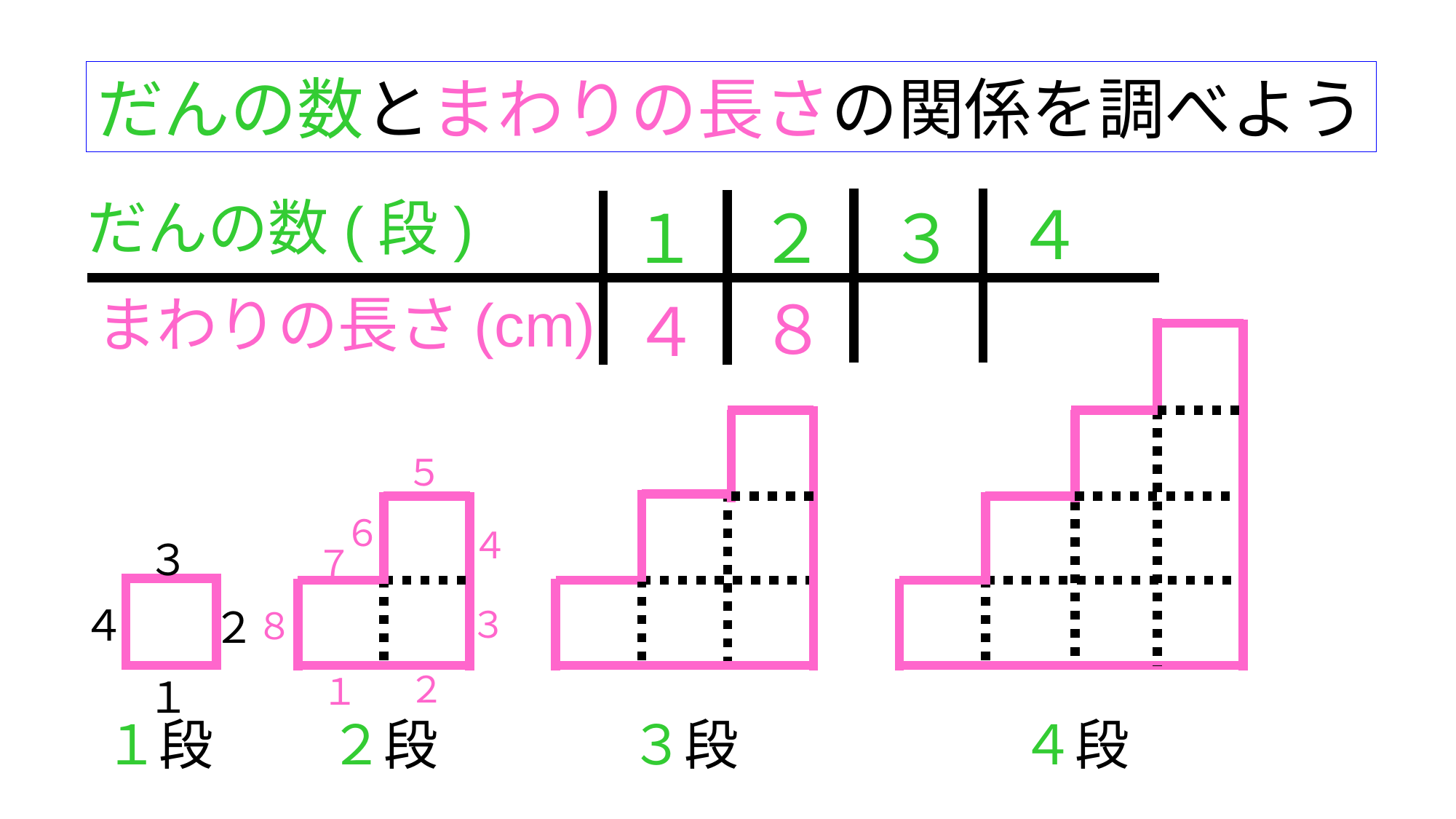

だんの数とまわりの長さの関係を調べよう
だんの数(段)
４
２
３
１
まわりの長さ(cm)
８
４
５
６
４
３
７

４
２
３
８
２
１
１
１段
２段
３段
４段